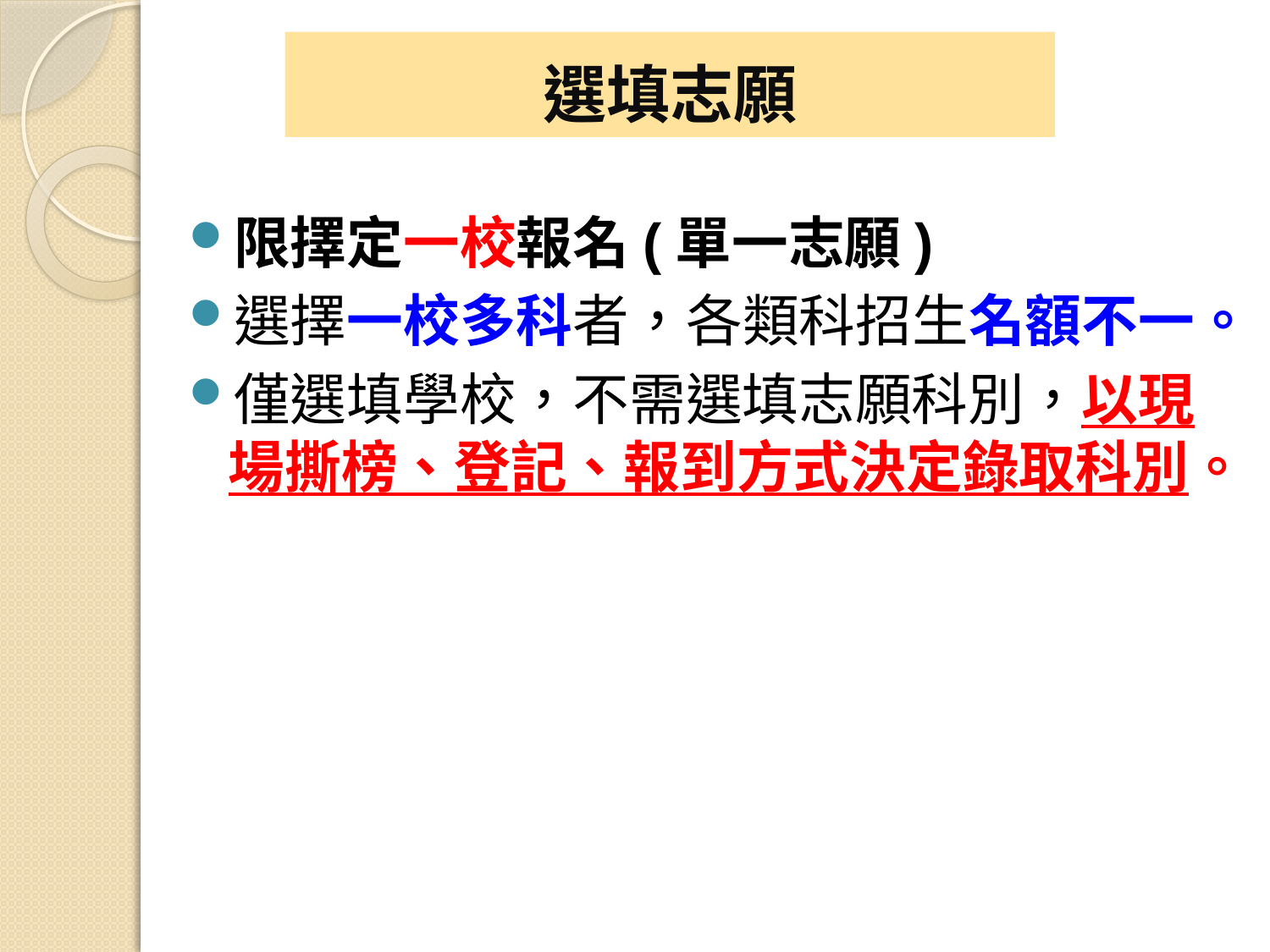

# 選填志願
限擇定一校報名(單一志願)
選擇一校多科者，各類科招生名額不一。
僅選填學校，不需選填志願科別，以現場撕榜、登記、報到方式決定錄取科別。